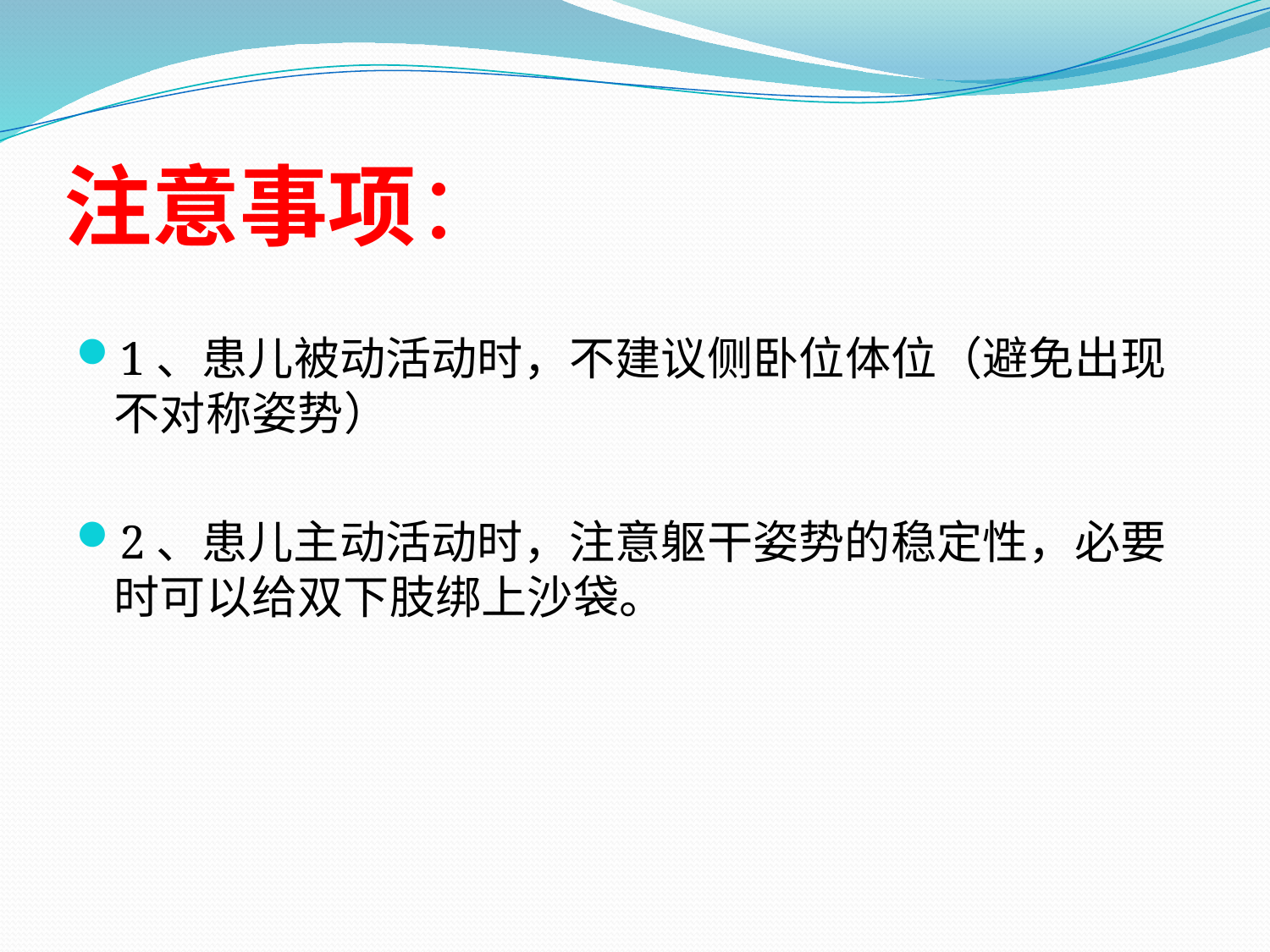

# 注意事项：
1、患儿被动活动时，不建议侧卧位体位（避免出现不对称姿势）

2、患儿主动活动时，注意躯干姿势的稳定性，必要时可以给双下肢绑上沙袋。